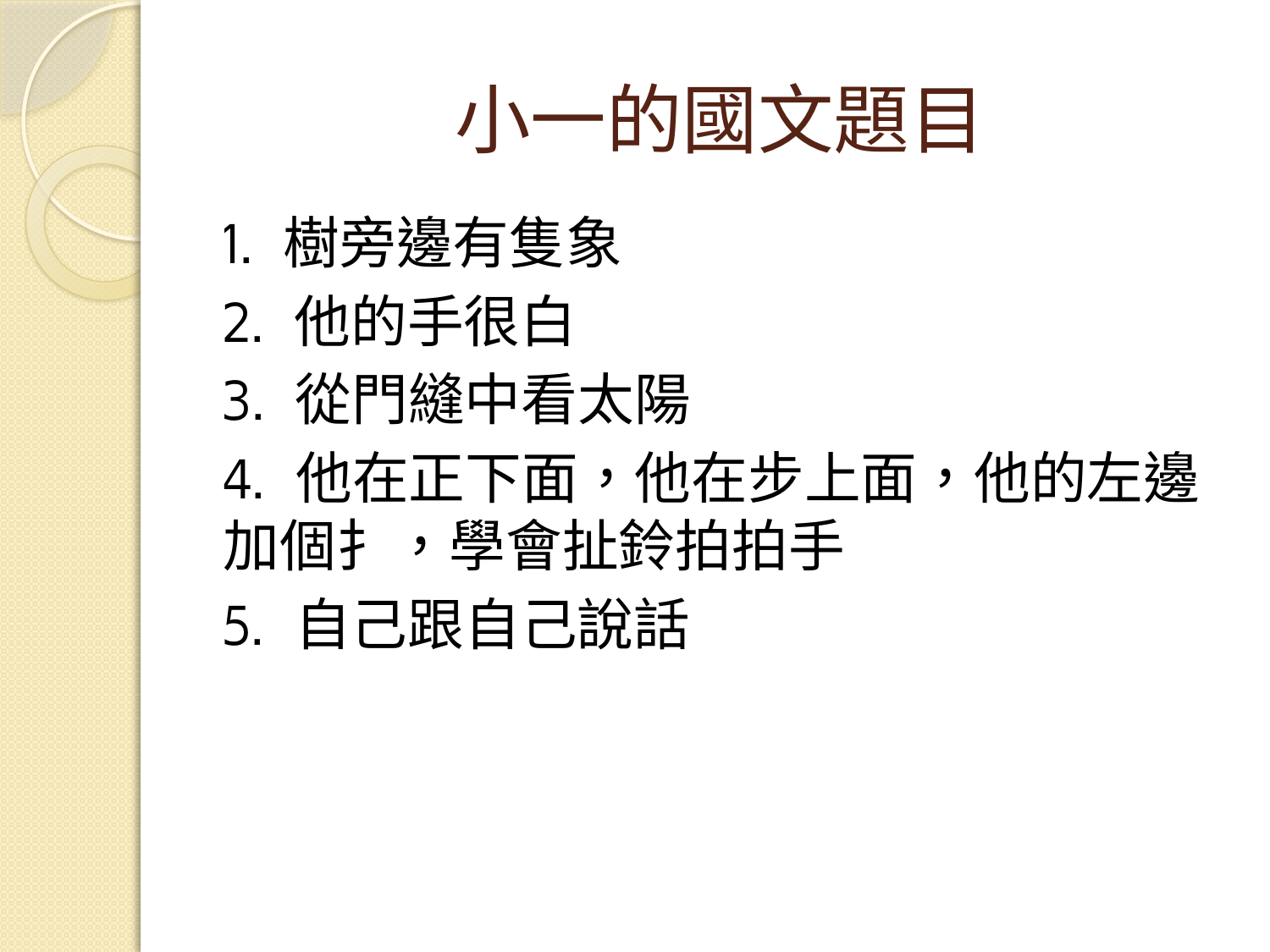

# 小一的國文題目
1. 樹旁邊有隻象
2. 他的手很白
3. 從門縫中看太陽
4. 他在正下面，他在步上面，他的左邊加個扌，學會扯鈴拍拍手
5. 自己跟自己說話